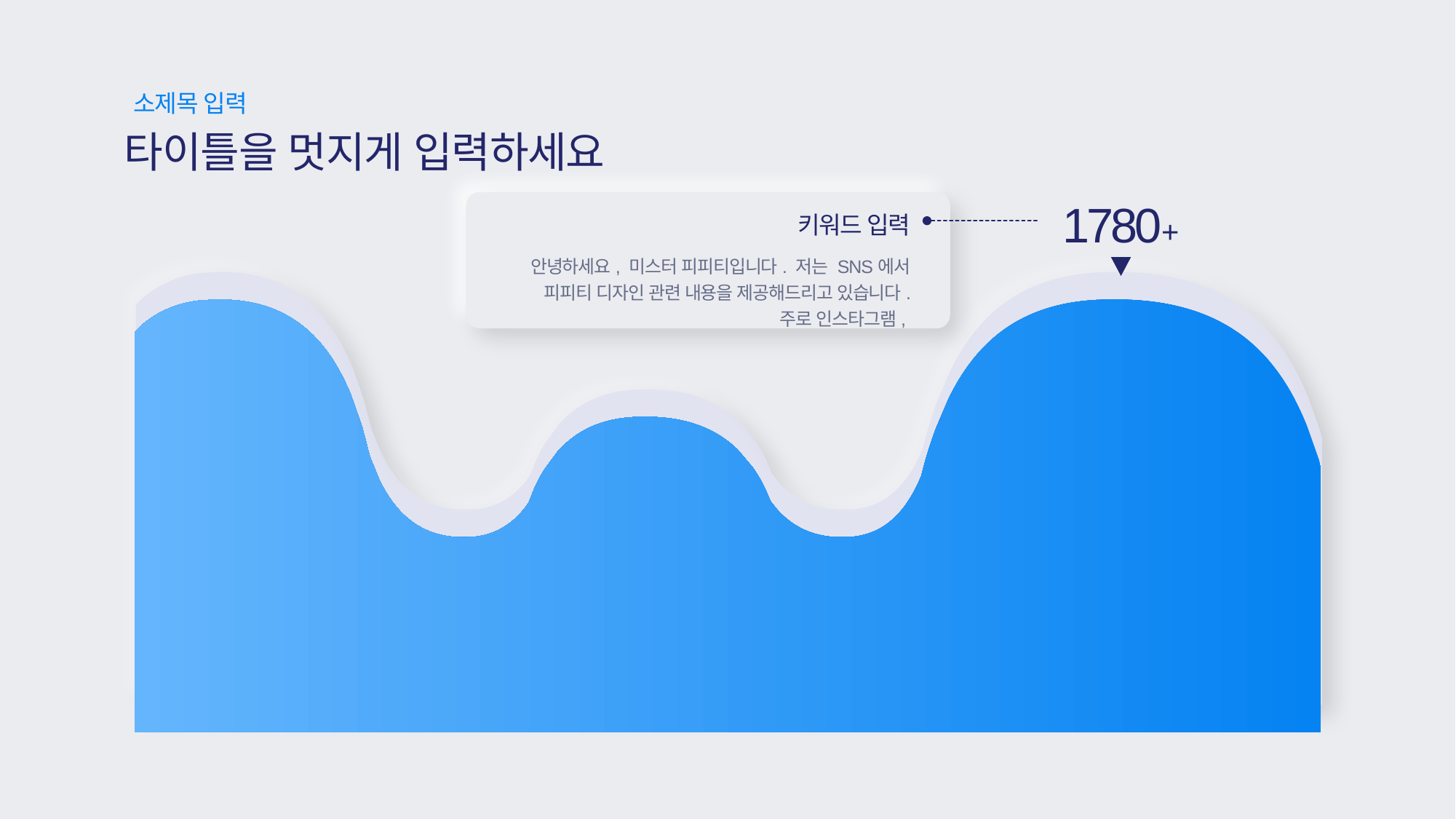

소제목 입력
타이틀을 멋지게 입력하세요
1780+

키워드 입력
안녕하세요, 미스터 피피티입니다. 저는 SNS에서
피피티 디자인 관련 내용을 제공해드리고 있습니다. 주로 인스타그램,

차트 제목 입력
항목 01
항목 02
항목 03
항목 02
항목 02